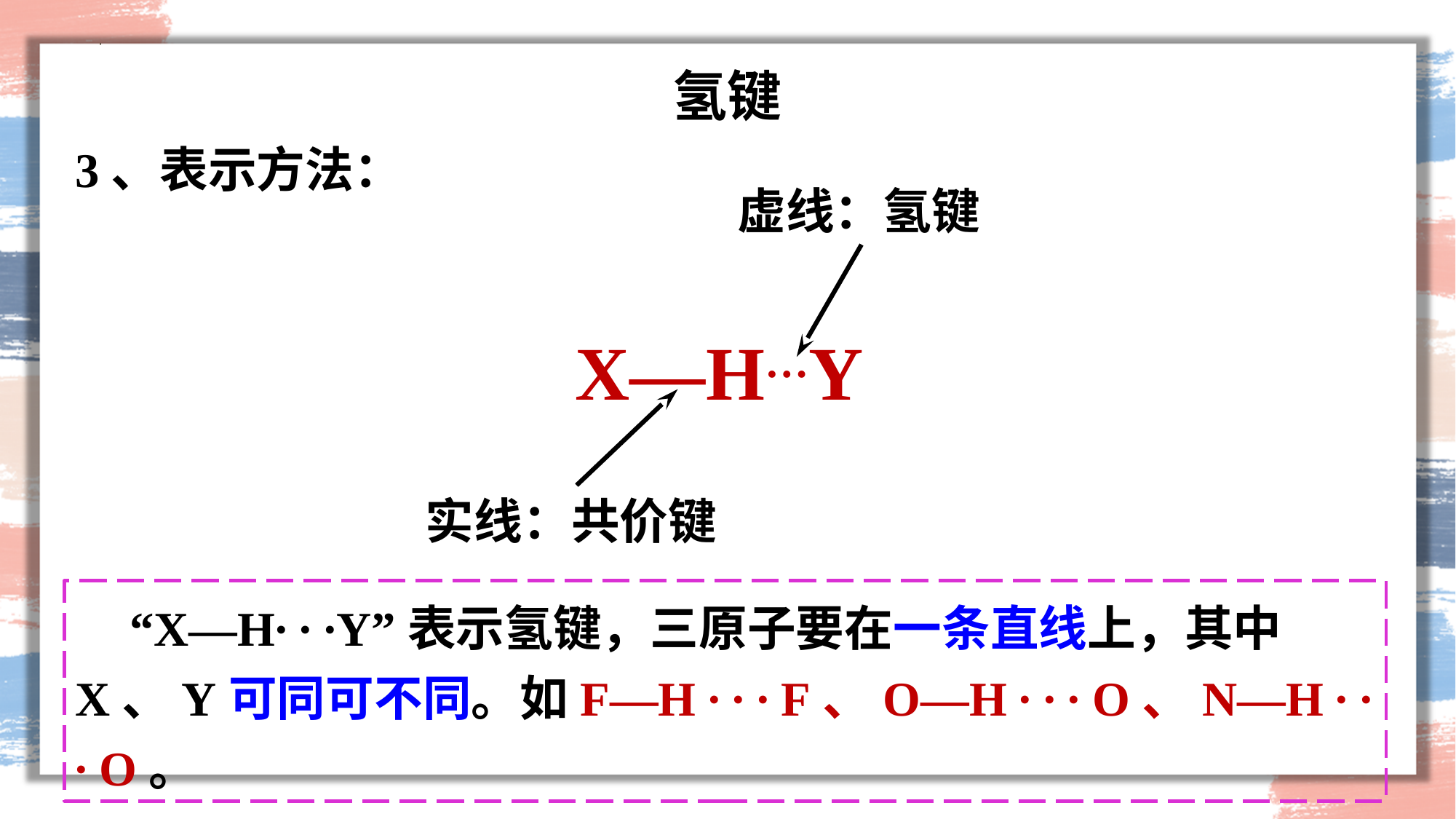

氢键
3、表示方法：
虚线：氢键

X—H…Y

实线：共价键
“X―H∙ ∙ ∙Y”表示氢键，三原子要在一条直线上，其中X、Y可同可不同。如F―H ∙ ∙ ∙ F、O―H ∙ ∙ ∙ O、N―H ∙ ∙ ∙ O。